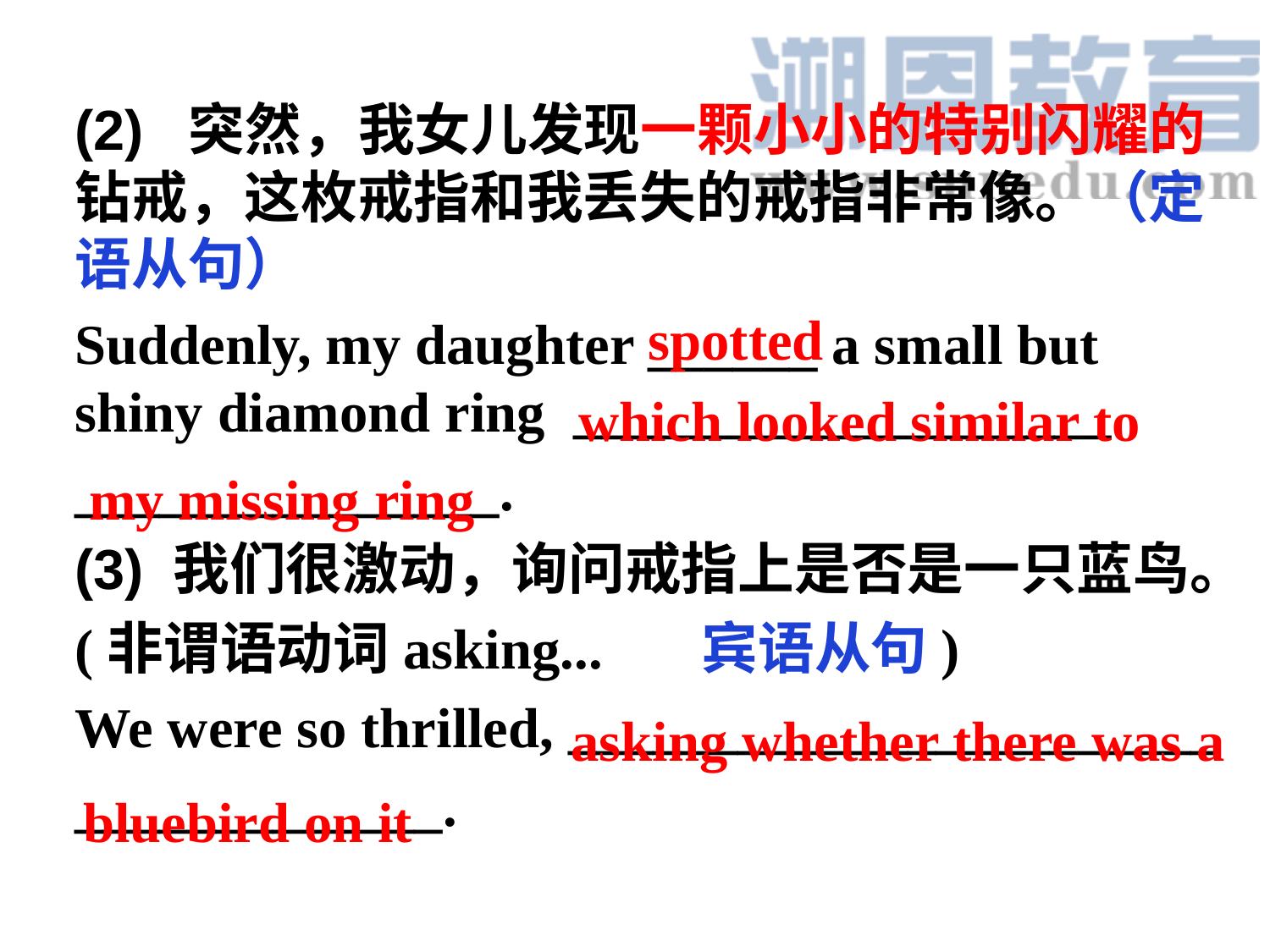

(2)  突然，我女儿发现一颗小小的特别闪耀的钻戒，这枚戒指和我丢失的戒指非常像。（定语从句）
Suddenly, my daughter ______ a small but shiny diamond ring  ___________________
_______________.
(3) 我们很激动，询问戒指上是否是一只蓝鸟。
(非谓语动词asking...      宾语从句)
We were so thrilled, _______________________
_____________.
spotted
which looked similar to
my missing ring
asking whether there was a
bluebird on it